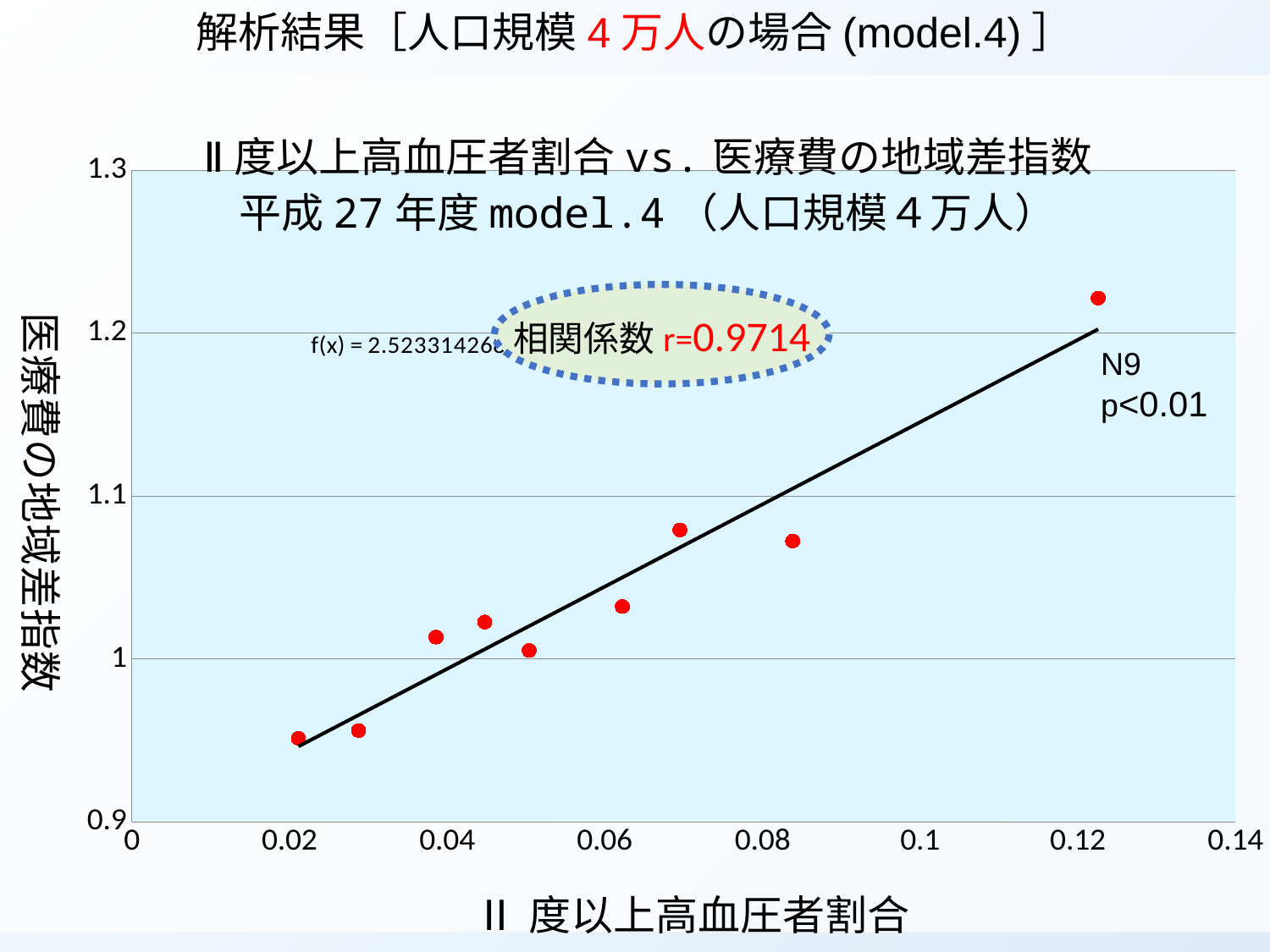

解析結果［人口規模4万人の場合(model.4)］

### Chart: Ⅱ度以上高血圧者割合vs.医療費の地域差指数
平成27年度model.4（人口規模４万人）

| Category |  |
|---|---|
相関係数r=0.9714
N9
p<0.01